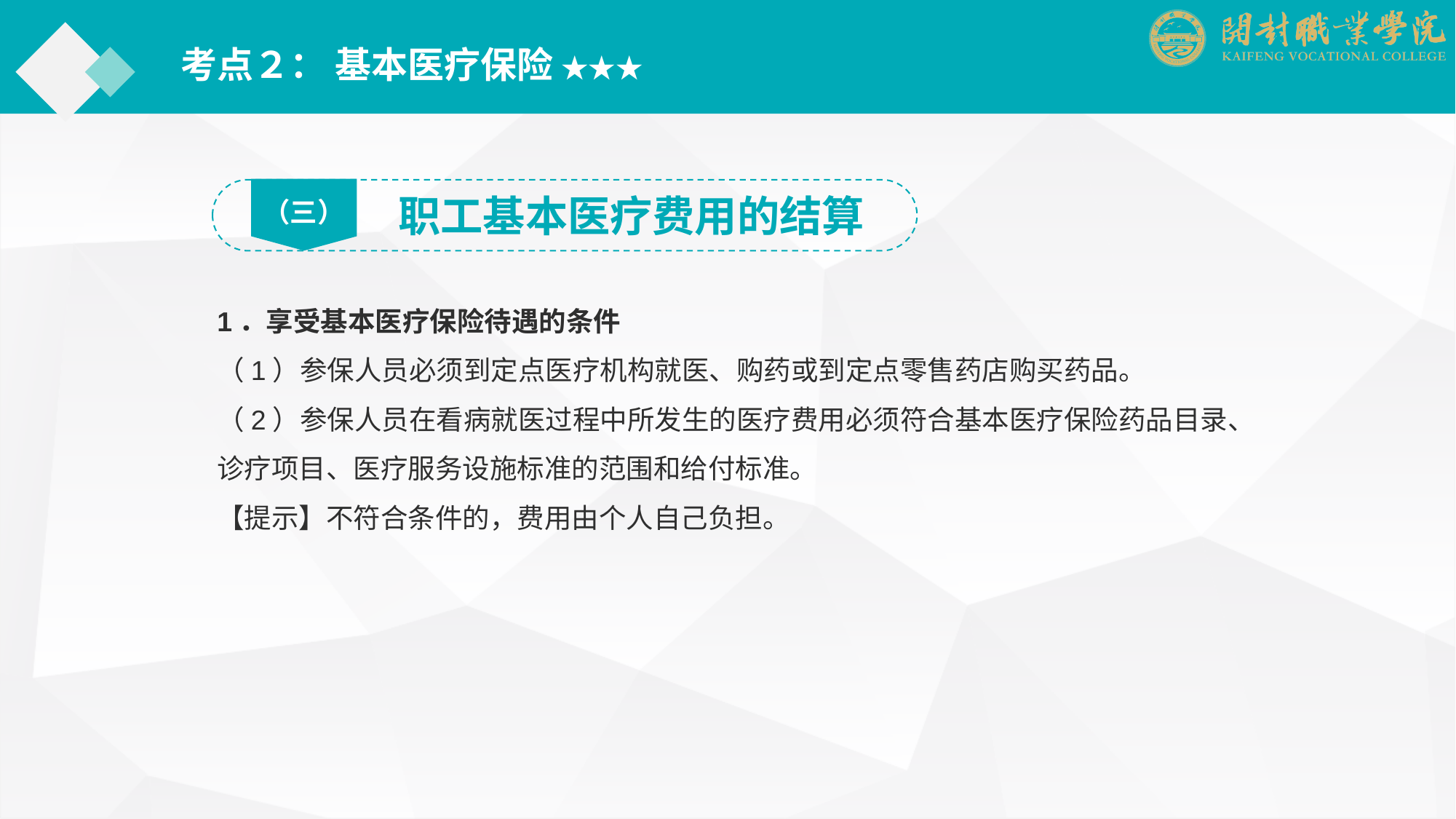

考点２： 基本医疗保险 ★★★
（三）

职工基本医疗费用的结算
1．享受基本医疗保险待遇的条件
（1）参保人员必须到定点医疗机构就医、购药或到定点零售药店购买药品。
（2）参保人员在看病就医过程中所发生的医疗费用必须符合基本医疗保险药品目录、诊疗项目、医疗服务设施标准的范围和给付标准。
【提示】不符合条件的，费用由个人自己负担。